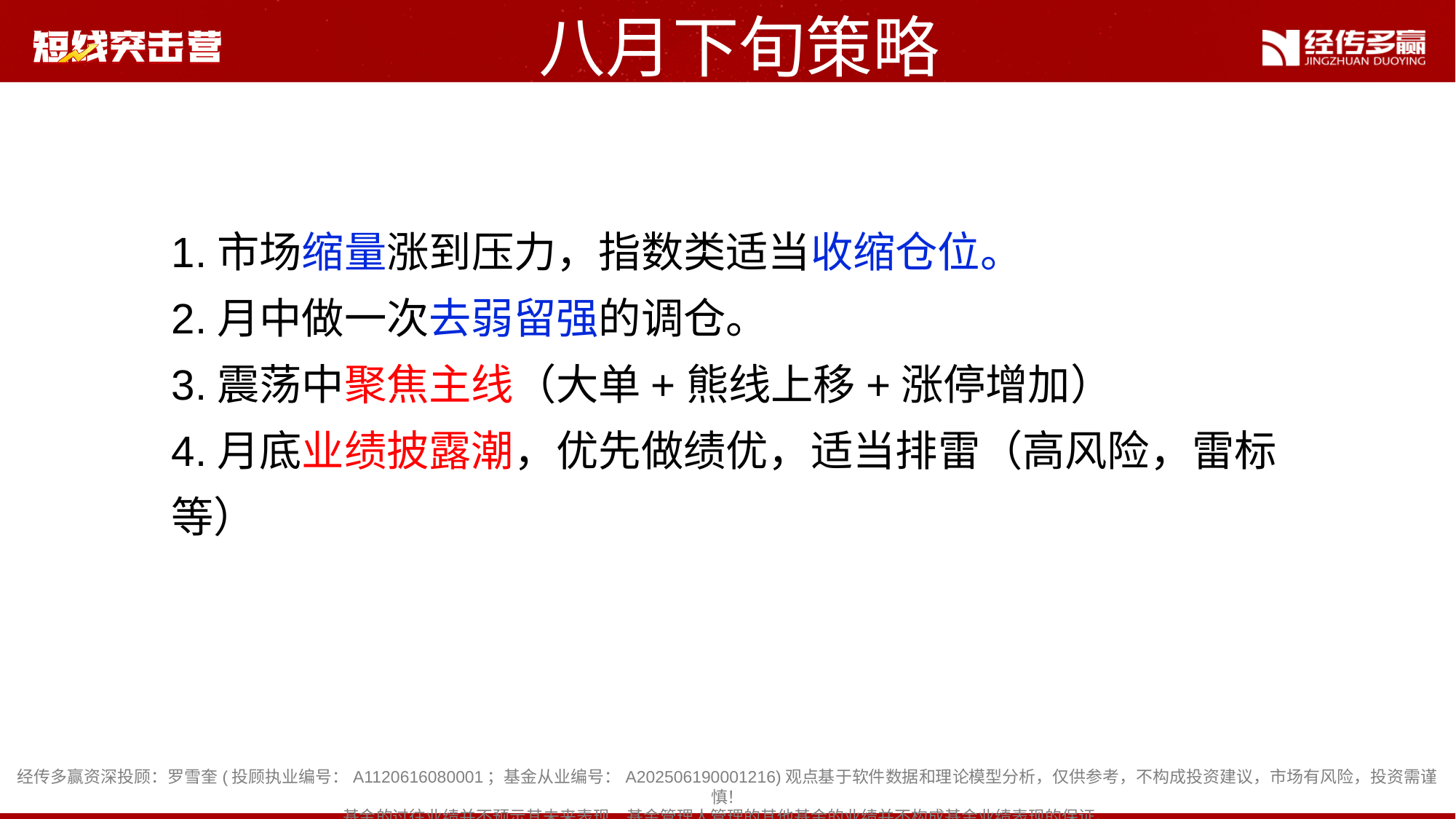

八月下旬策略
1.市场缩量涨到压力，指数类适当收缩仓位。
2.月中做一次去弱留强的调仓。
3.震荡中聚焦主线（大单+熊线上移+涨停增加）
4.月底业绩披露潮，优先做绩优，适当排雷（高风险，雷标等）